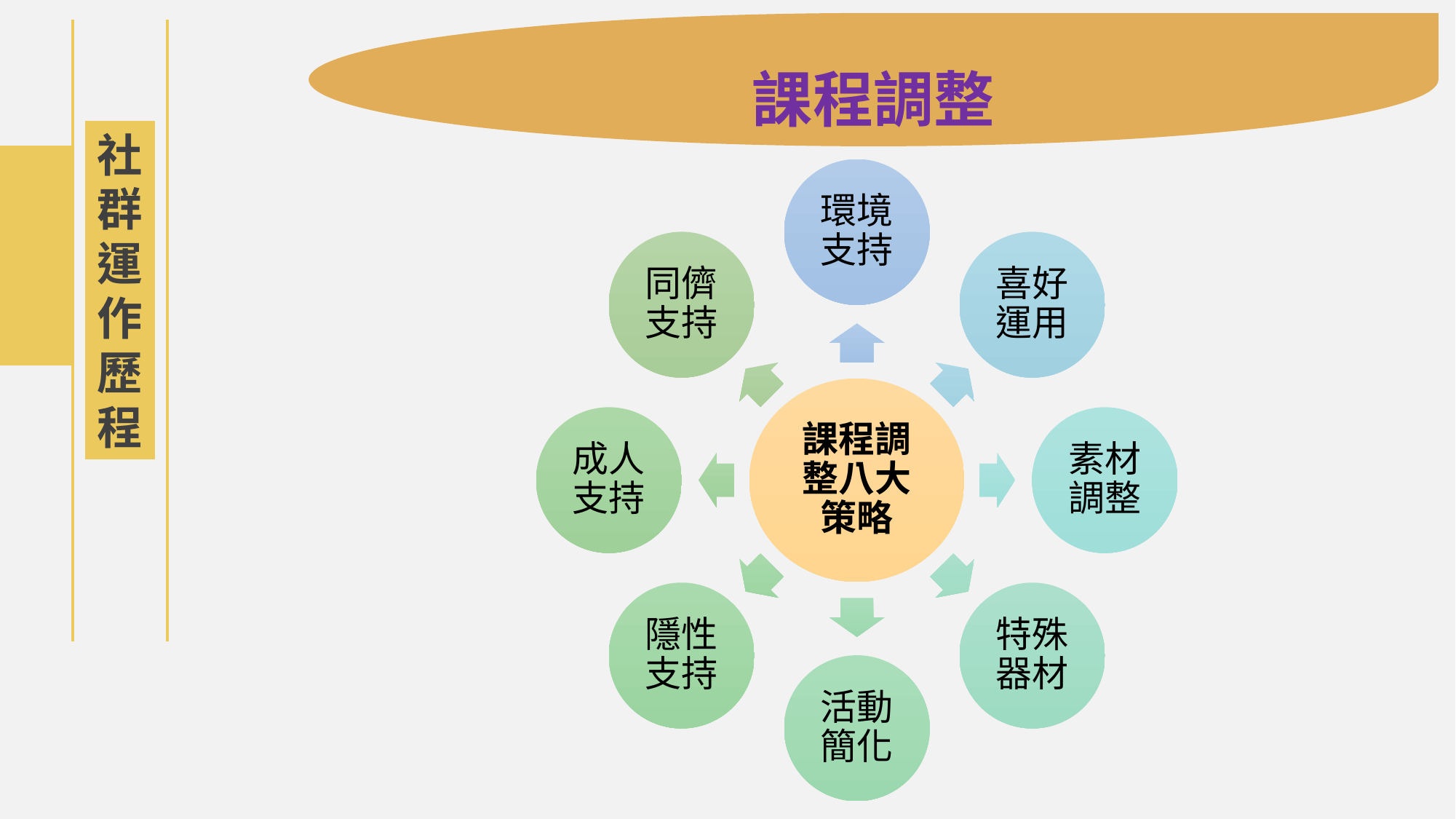

課程調整
社群運作歷程
課程調整八大策略

環境支持

喜好運用

素材調整

特殊器材

活動簡化

隱性支持

成人支持

同儕支持